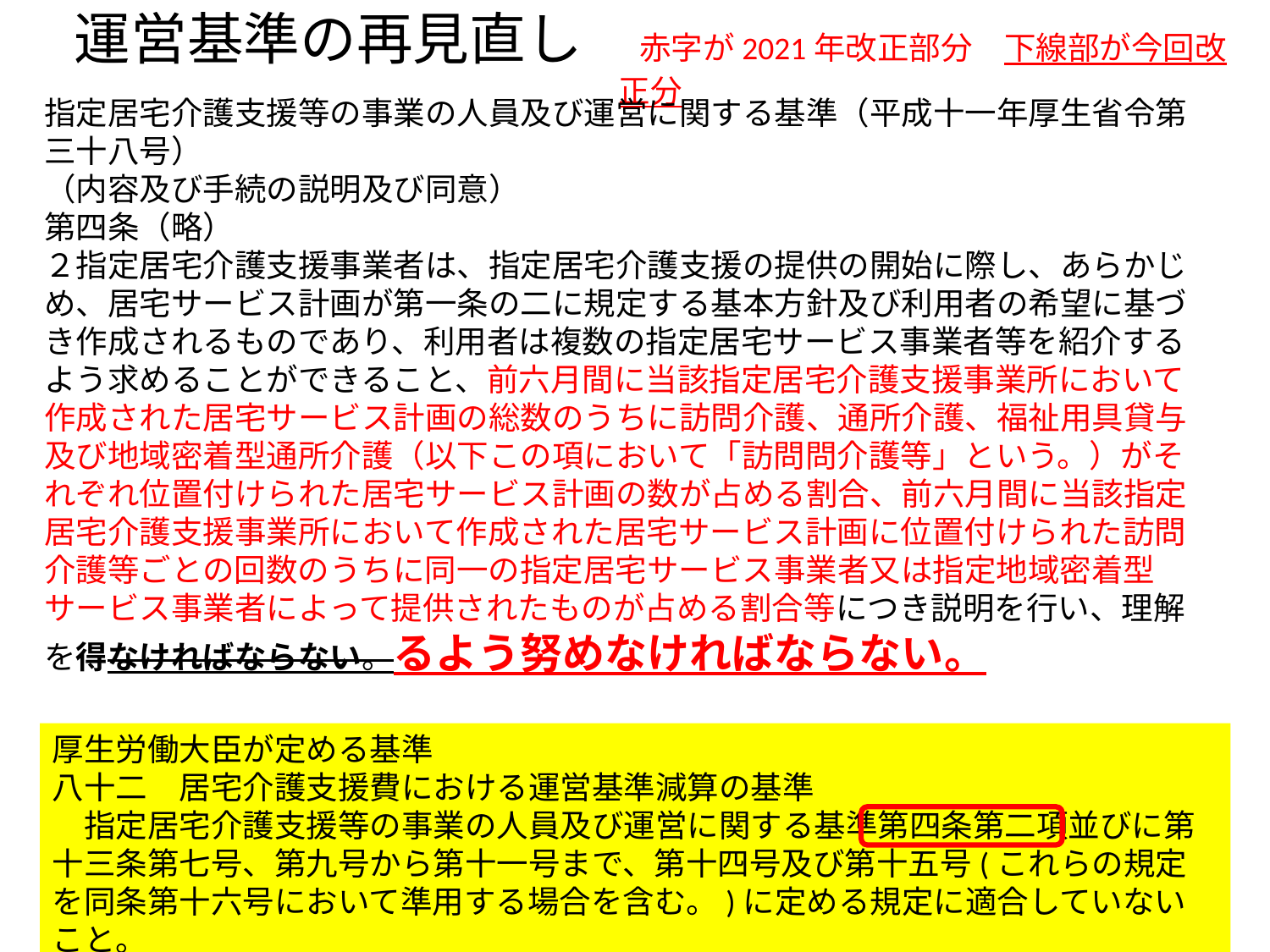

# 運営基準の再見直し　赤字が2021年改正部分　下線部が今回改正分
指定居宅介護支援等の事業の人員及び運営に関する基準（平成十一年厚生省令第三十八号）
（内容及び手続の説明及び同意）
第四条（略）
２指定居宅介護支援事業者は、指定居宅介護支援の提供の開始に際し、あらかじめ、居宅サービス計画が第一条の二に規定する基本方針及び利用者の希望に基づき作成されるものであり、利用者は複数の指定居宅サービス事業者等を紹介するよう求めることができること、前六月間に当該指定居宅介護支援事業所において作成された居宅サービス計画の総数のうちに訪問介護、通所介護、福祉用具貸与及び地域密着型通所介護（以下この項において「訪問問介護等」という。）がそれぞれ位置付けられた居宅サービス計画の数が占める割合、前六月間に当該指定居宅介護支援事業所において作成された居宅サービス計画に位置付けられた訪問介護等ごとの回数のうちに同一の指定居宅サービス事業者又は指定地域密着型サービス事業者によって提供されたものが占める割合等につき説明を行い、理解を得なければならない。るよう努めなければならない。
厚生労働大臣が定める基準
八十二　居宅介護支援費における運営基準減算の基準
　指定居宅介護支援等の事業の人員及び運営に関する基準第四条第二項並びに第十三条第七号、第九号から第十一号まで、第十四号及び第十五号(これらの規定を同条第十六号において準用する場合を含む。)に定める規定に適合していないこと。